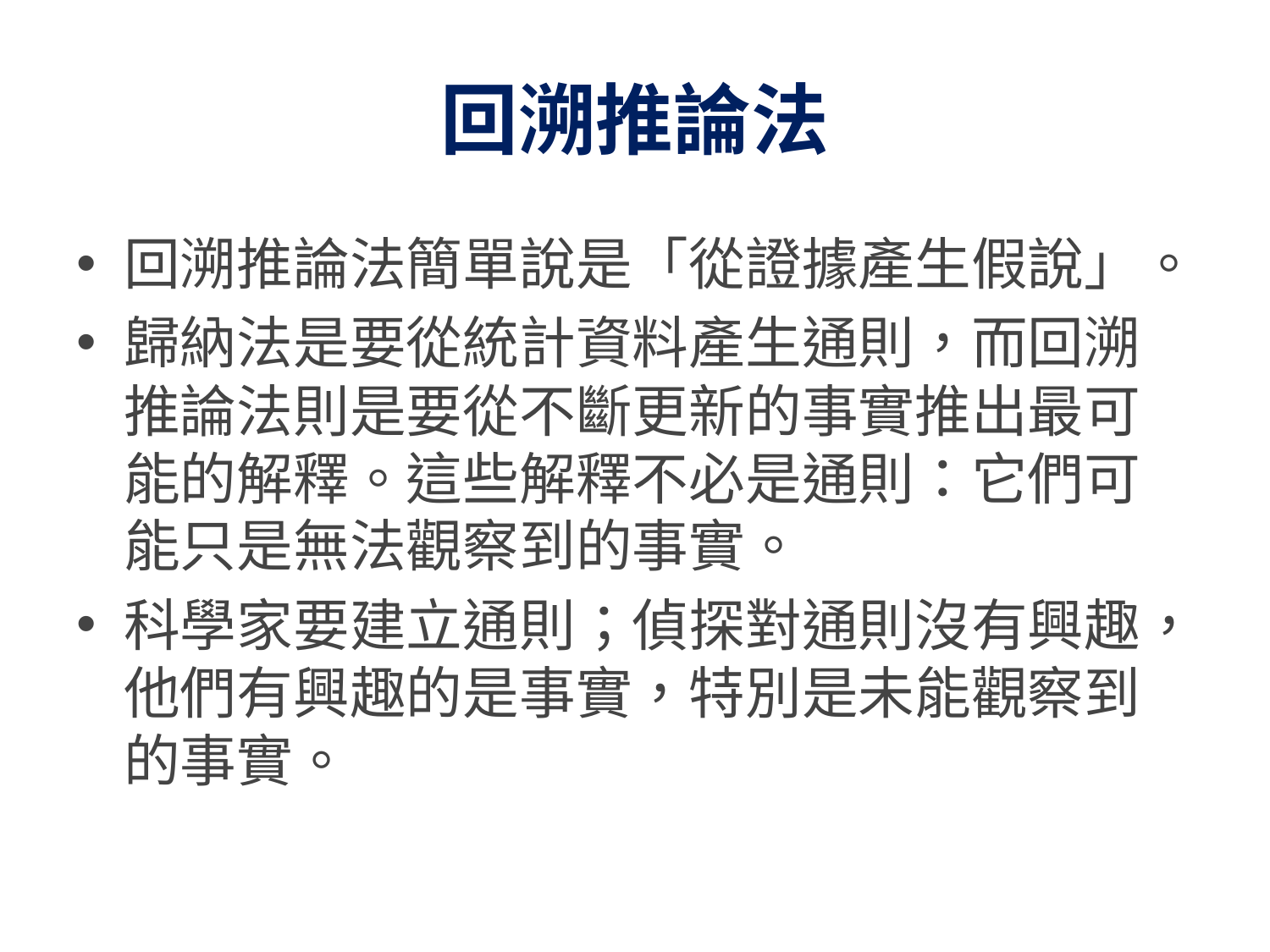

# 回溯推論法
回溯推論法簡單說是「從證據產生假說」。
歸納法是要從統計資料產生通則，而回溯推論法則是要從不斷更新的事實推出最可能的解釋。這些解釋不必是通則：它們可能只是無法觀察到的事實。
科學家要建立通則；偵探對通則沒有興趣，他們有興趣的是事實，特別是未能觀察到的事實。